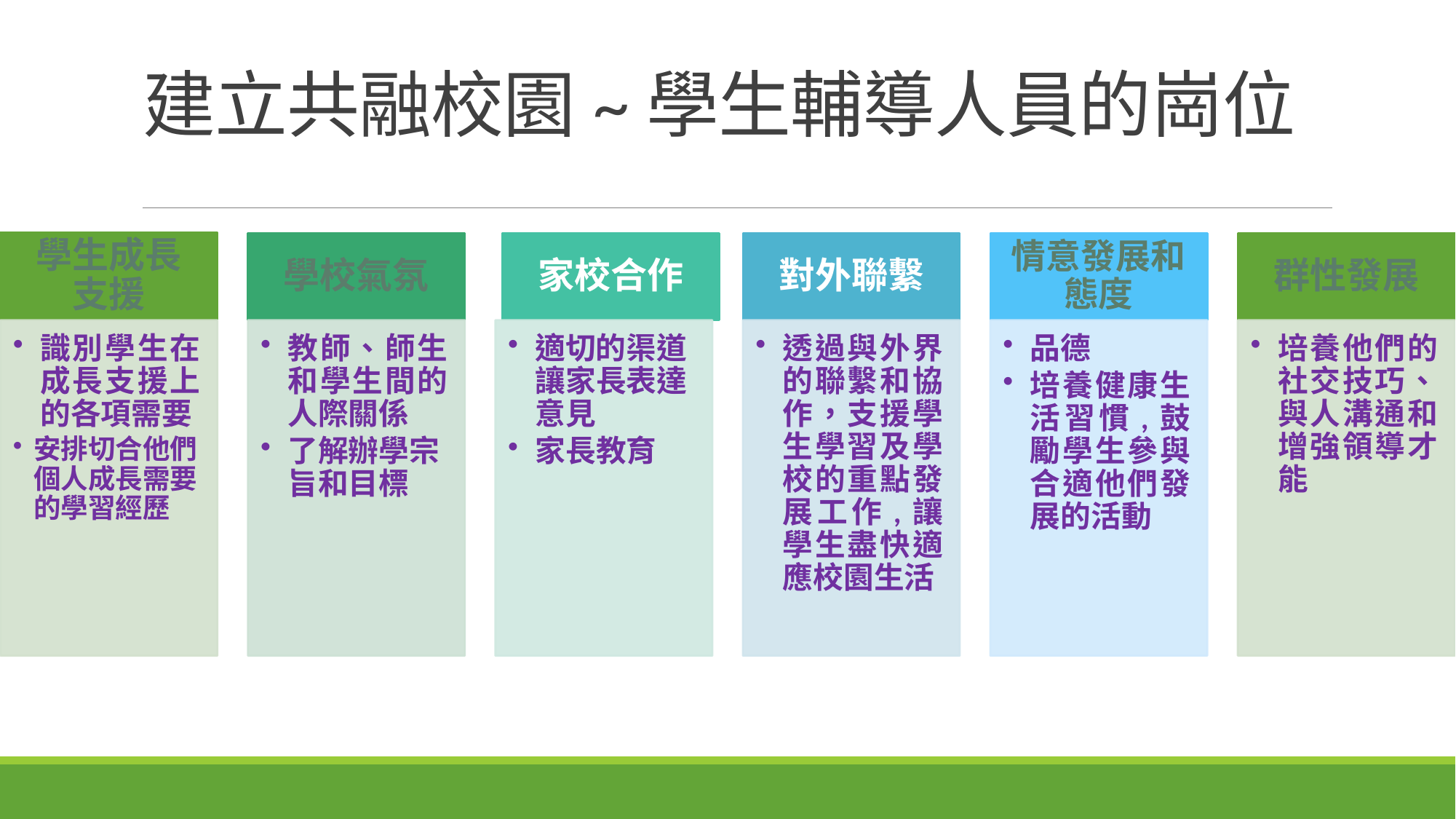

# 建立共融校園~學生輔導人員的崗位
學生成長支援
識別學生在成長支援上的各項需要
安排切合他們個人成長需要的學習經歷
學校氣氛
教師、師生和學生間的人際關係
了解辦學宗旨和目標
家校合作
適切的渠道讓家長表達意見
家長教育
對外聯繫
透過與外界的聯繫和協作，支援學生學習及學校的重點發展工作,讓學生盡快適應校園生活
情意發展和態度
品德
培養健康生活習慣,鼓勵學生參與合適他們發展的活動
群性發展
培養他們的社交技巧、與人溝通和增強領導才能